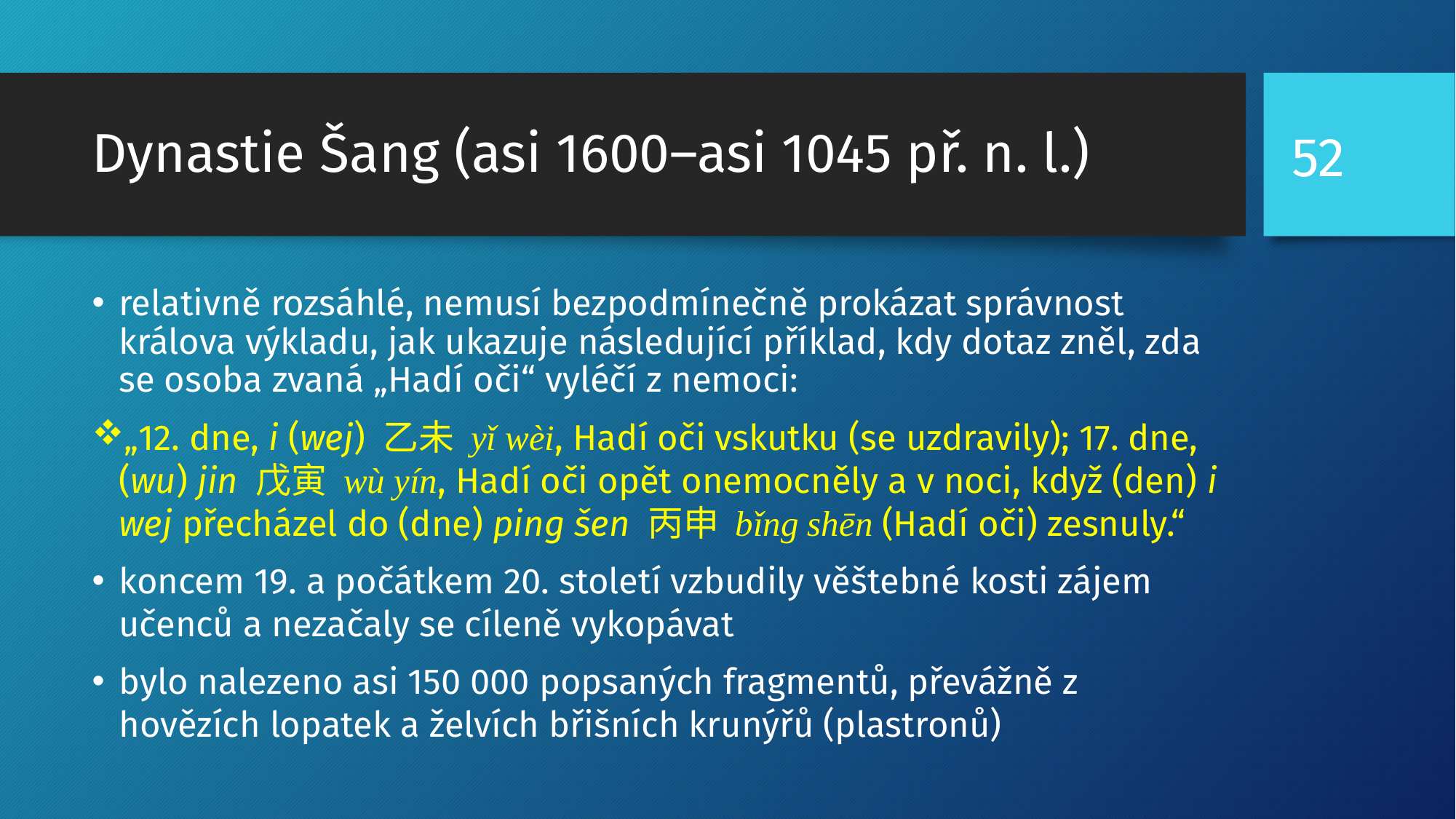

52
# Dynastie Šang (asi 1600–asi 1045 př. n. l.)
relativně rozsáhlé, nemusí bezpodmínečně prokázat správnost králova výkladu, jak ukazuje následující příklad, kdy dotaz zněl, zda se osoba zvaná „Hadí oči“ vyléčí z nemoci:
„12. dne, i (wej) 乙未 yǐ wèi, Hadí oči vskutku (se uzdravily); 17. dne, (wu) jin 戊寅 wù yín, Hadí oči opět onemocněly a v noci, když (den) i wej přecházel do (dne) ping šen 丙申 bǐng shēn (Hadí oči) zesnuly.“
koncem 19. a počátkem 20. století vzbudily věštebné kosti zájem učenců a nezačaly se cíleně vykopávat
bylo nalezeno asi 150 000 popsaných fragmentů, převážně z hovězích lopatek a želvích břišních krunýřů (plastronů)